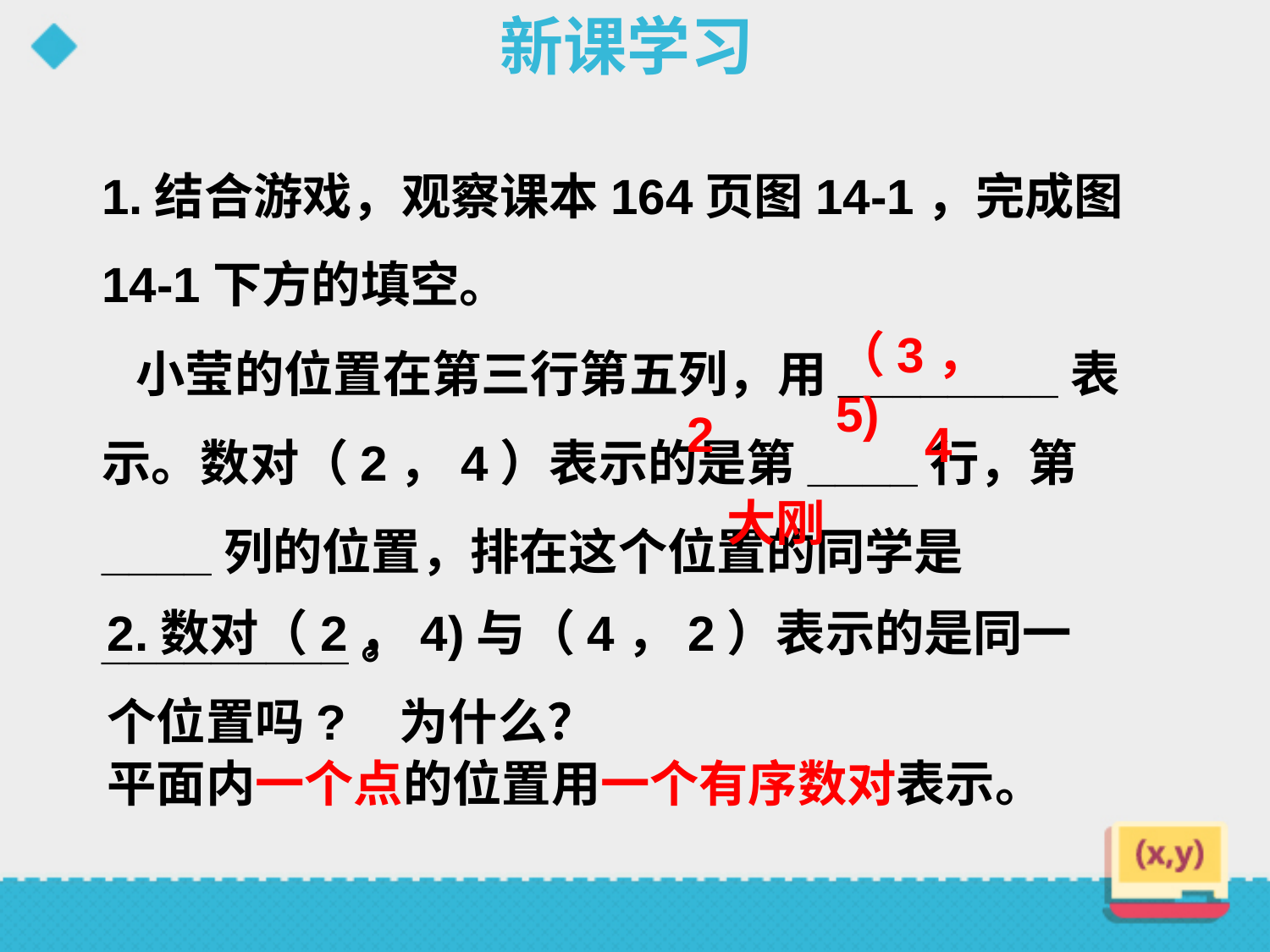

新课学习
1.结合游戏，观察课本164页图14-1，完成图14-1下方的填空。
  小莹的位置在第三行第五列，用________表示。数对（2，4）表示的是第____行，第____列的位置，排在这个位置的同学是_________。
（3，5)
2
4
大刚
2.数对（2，4)与（4，2）表示的是同一个位置吗?   为什么？
平面内一个点的位置用一个有序数对表示。